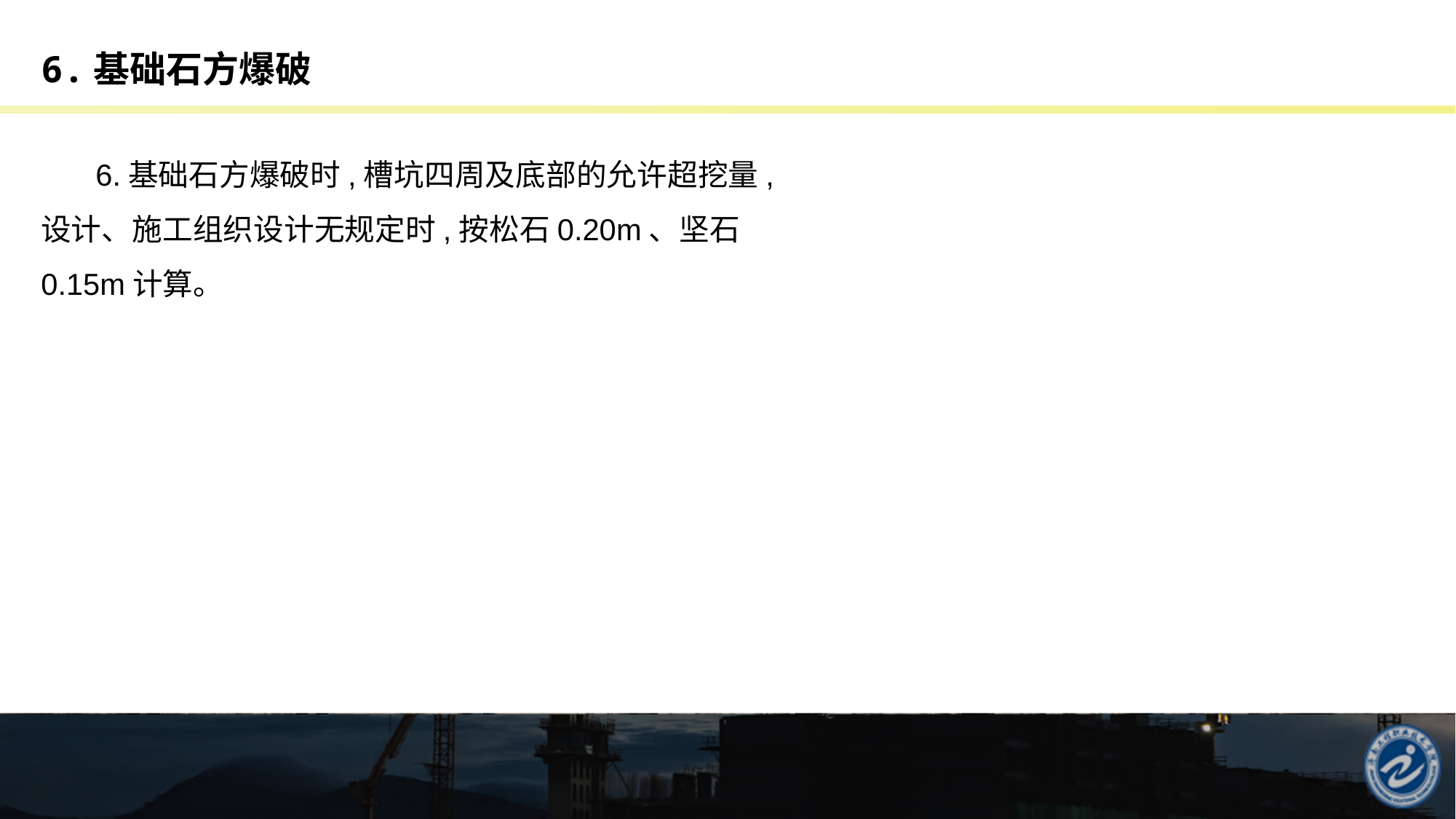

# 6.基础石方爆破
6.基础石方爆破时,槽坑四周及底部的允许超挖量,设计、施工组织设计无规定时,按松石0.20m、坚石0.15m计算。